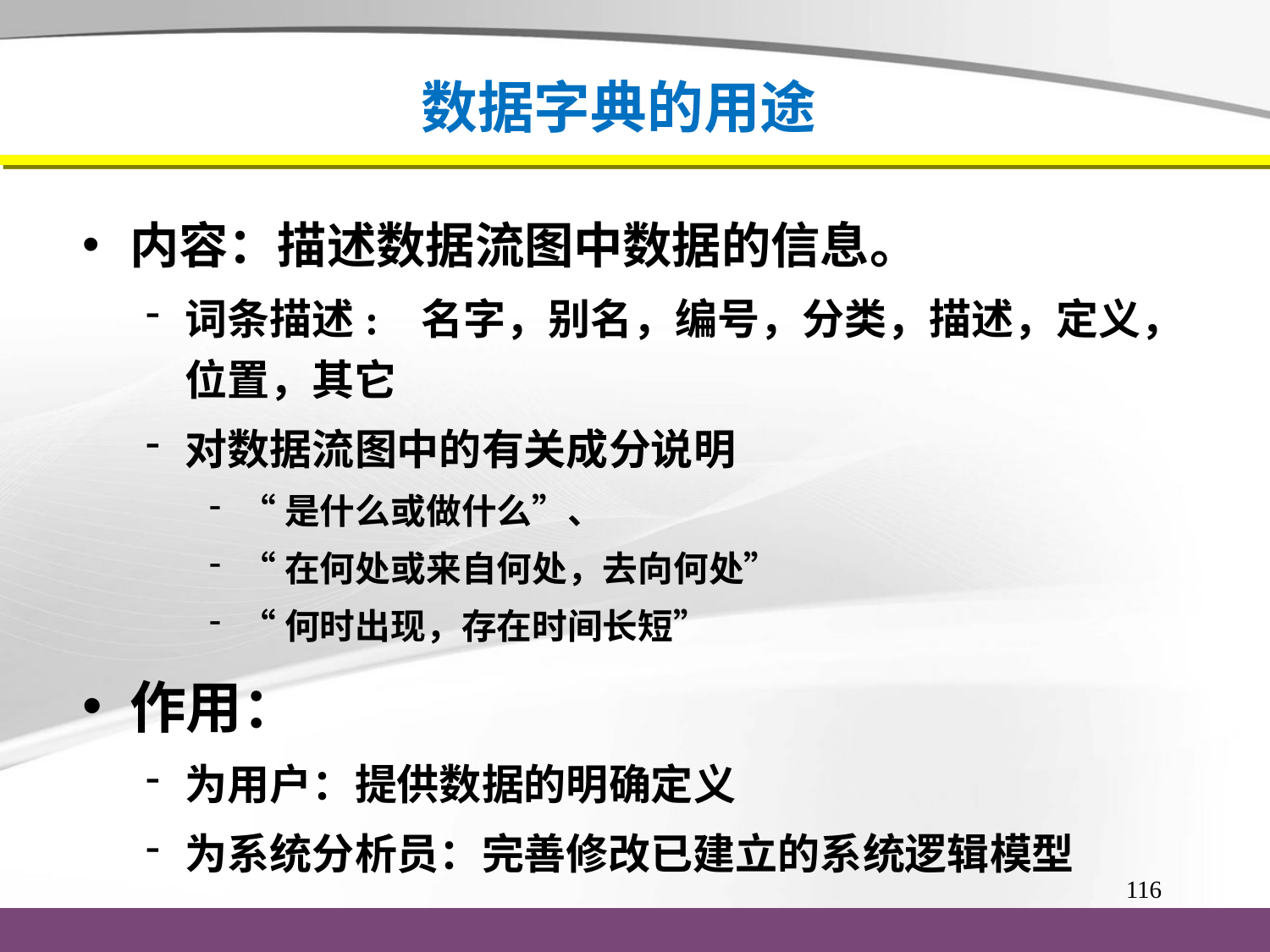

# 数据字典的用途
内容：描述数据流图中数据的信息。
词条描述:   名字，别名，编号，分类，描述，定义，位置，其它
对数据流图中的有关成分说明
“是什么或做什么”、
“在何处或来自何处，去向何处”
“何时出现，存在时间长短”
作用：
为用户：提供数据的明确定义
为系统分析员：完善修改已建立的系统逻辑模型
116